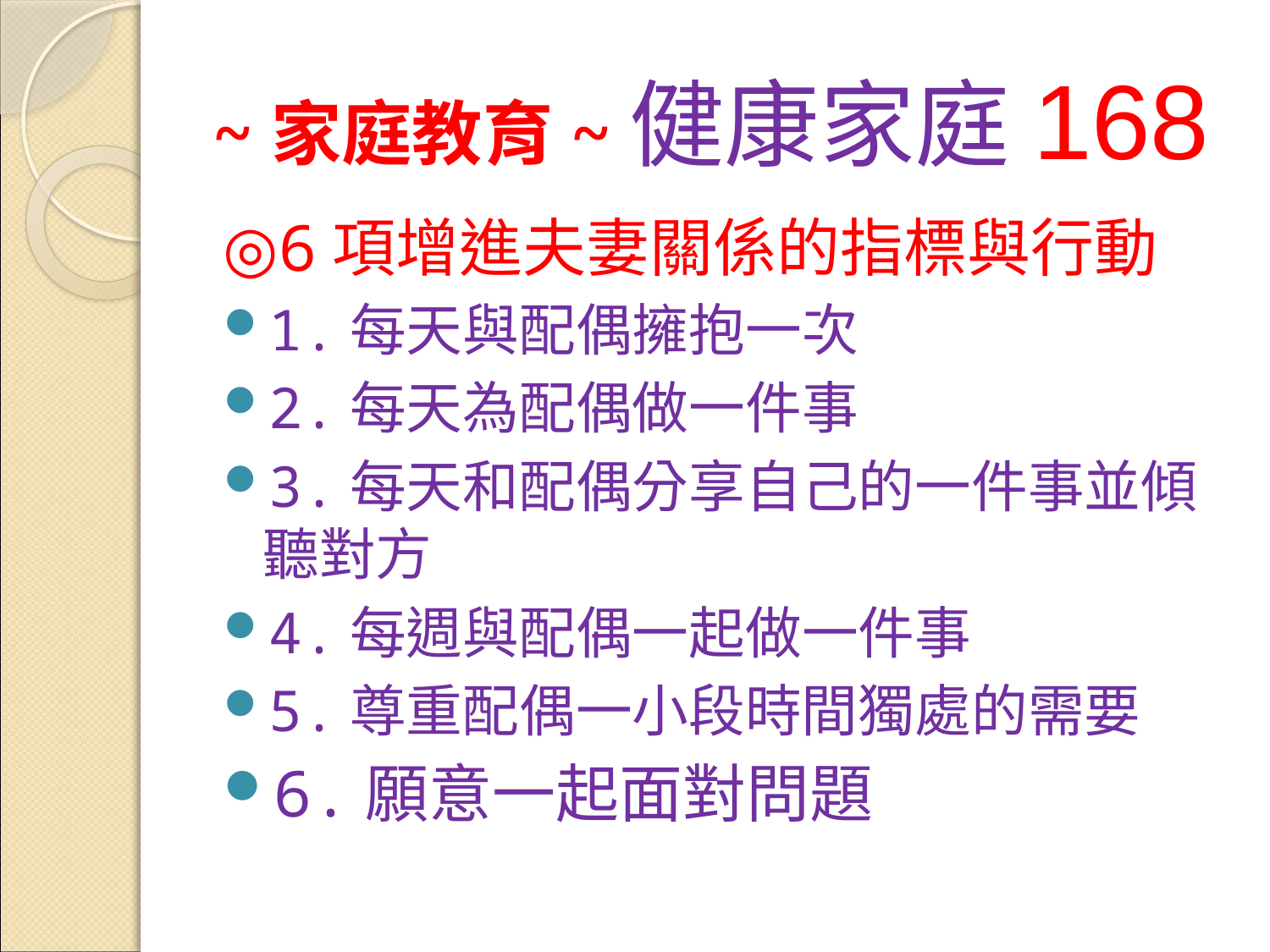

# ~家庭教育~健康家庭168
◎6項增進夫妻關係的指標與行動
1.每天與配偶擁抱一次
2.每天為配偶做一件事
3.每天和配偶分享自己的一件事並傾聽對方
4.每週與配偶一起做一件事
5.尊重配偶一小段時間獨處的需要
6.願意一起面對問題